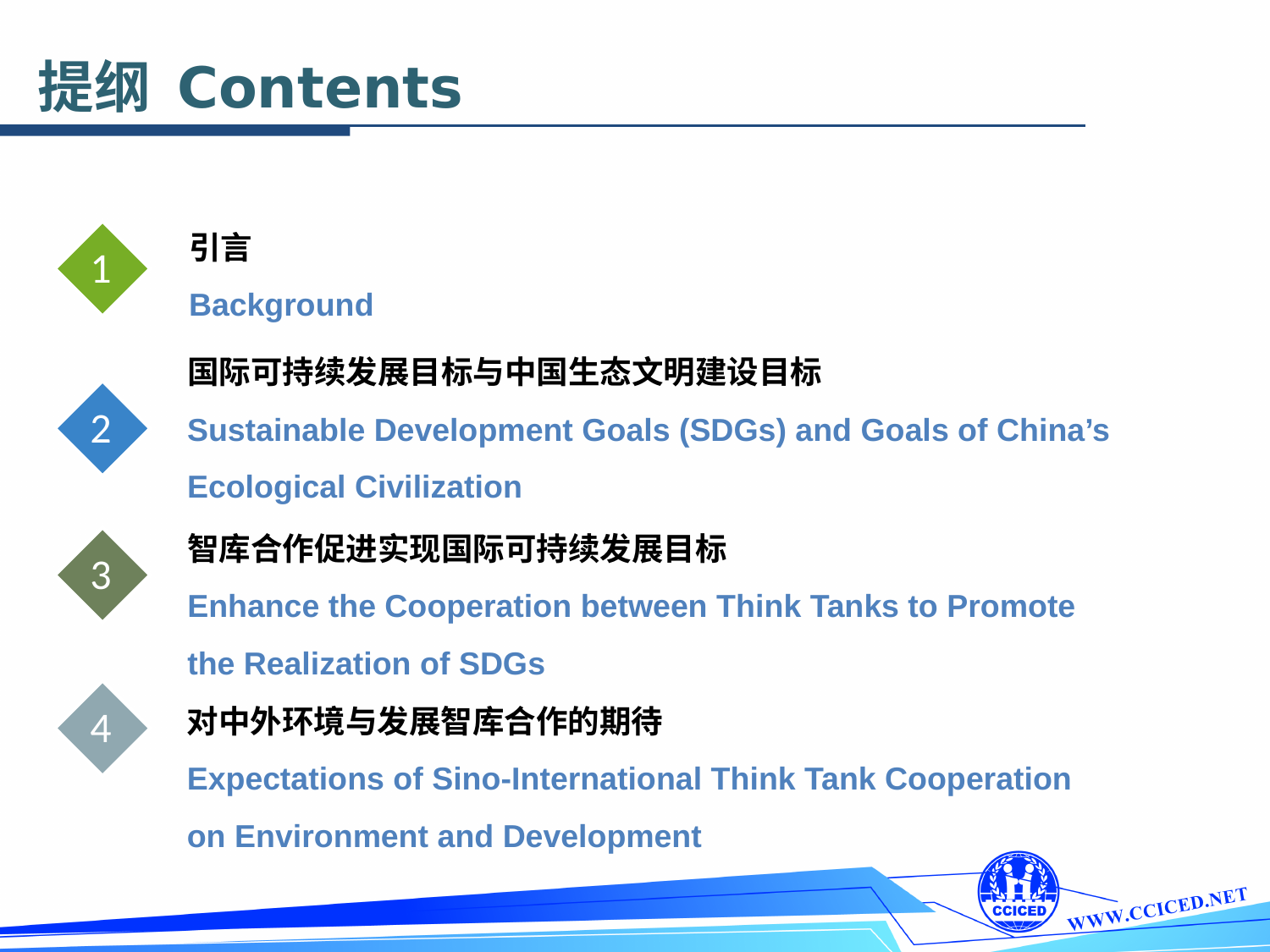

提纲 Contents
引言
Background

1
国际可持续发展目标与中国生态文明建设目标
Sustainable Development Goals (SDGs) and Goals of China’s Ecological Civilization

2
智库合作促进实现国际可持续发展目标
Enhance the Cooperation between Think Tanks to Promote the Realization of SDGs

3
对中外环境与发展智库合作的期待
Expectations of Sino-International Think Tank Cooperation on Environment and Development

4